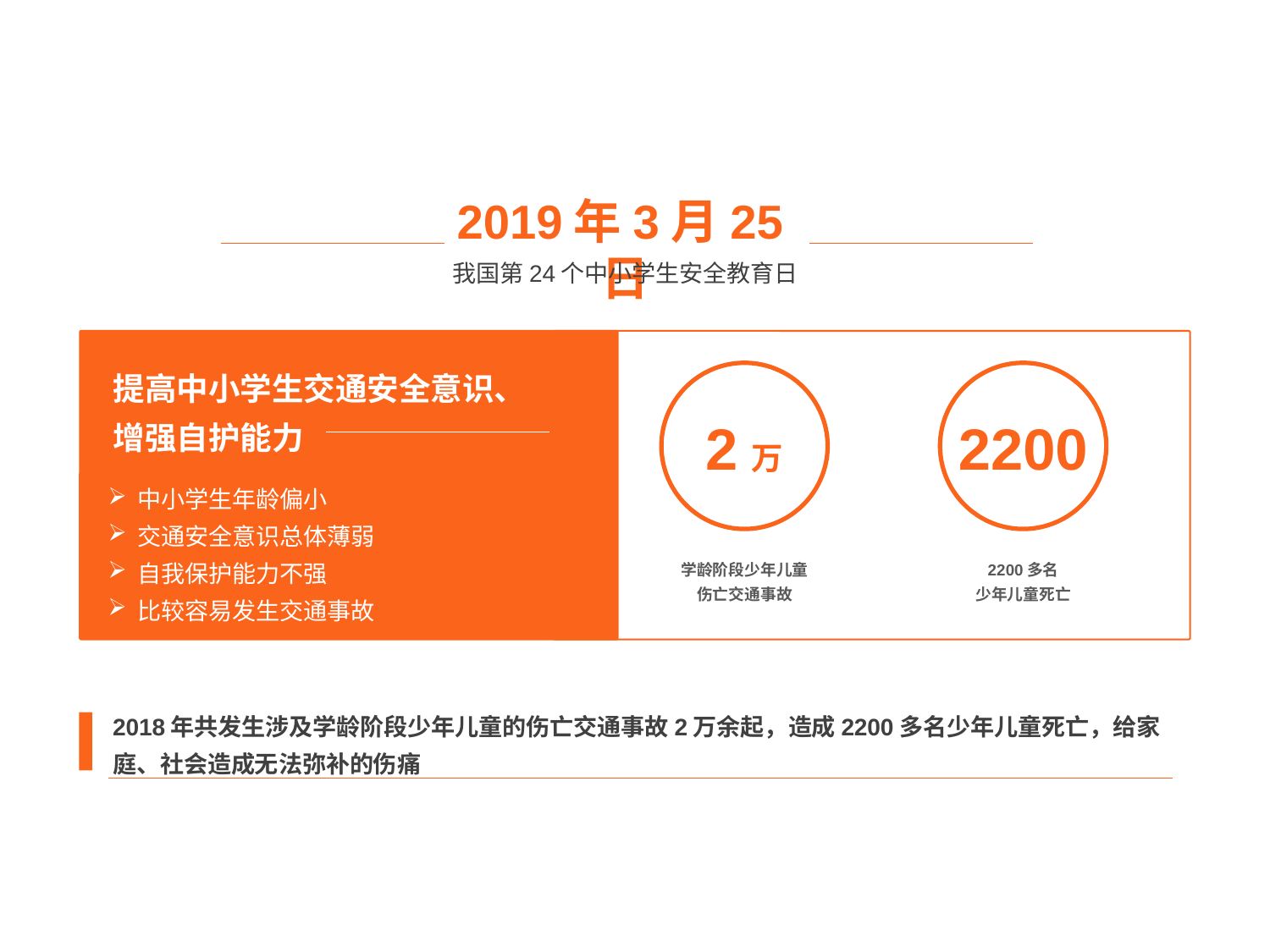

2019年3月25日
我国第24个中小学生安全教育日

提高中小学生交通安全意识、
增强自护能力

2万
2200
中小学生年龄偏小
交通安全意识总体薄弱
自我保护能力不强
比较容易发生交通事故
学龄阶段少年儿童
伤亡交通事故
2200多名
少年儿童死亡
2018年共发生涉及学龄阶段少年儿童的伤亡交通事故2万余起，造成2200多名少年儿童死亡，给家庭、社会造成无法弥补的伤痛